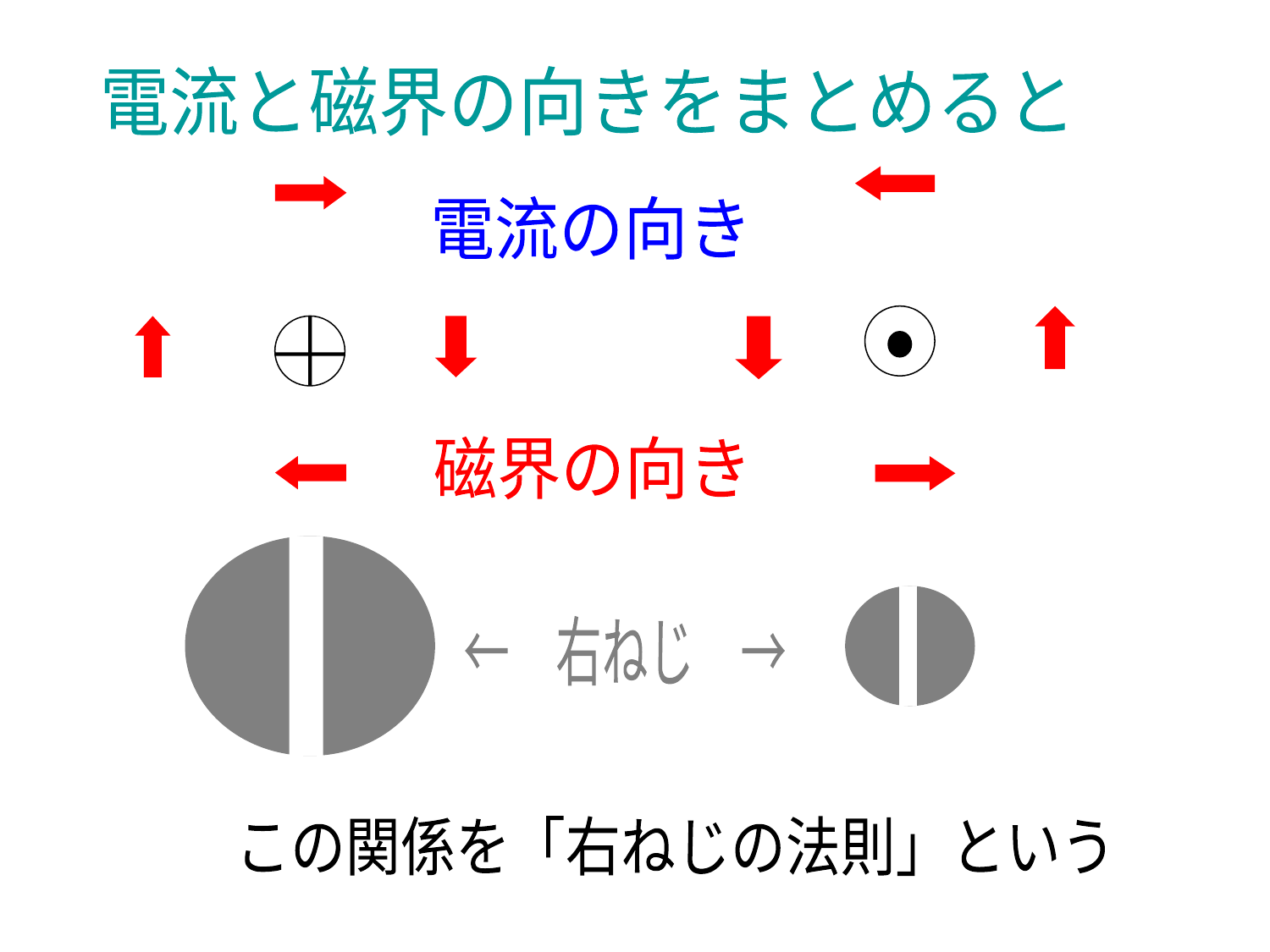

電流と磁界の向きをまとめると

電流の向き

磁界の向き

←　右ねじ　→
この関係を「右ねじの法則」という